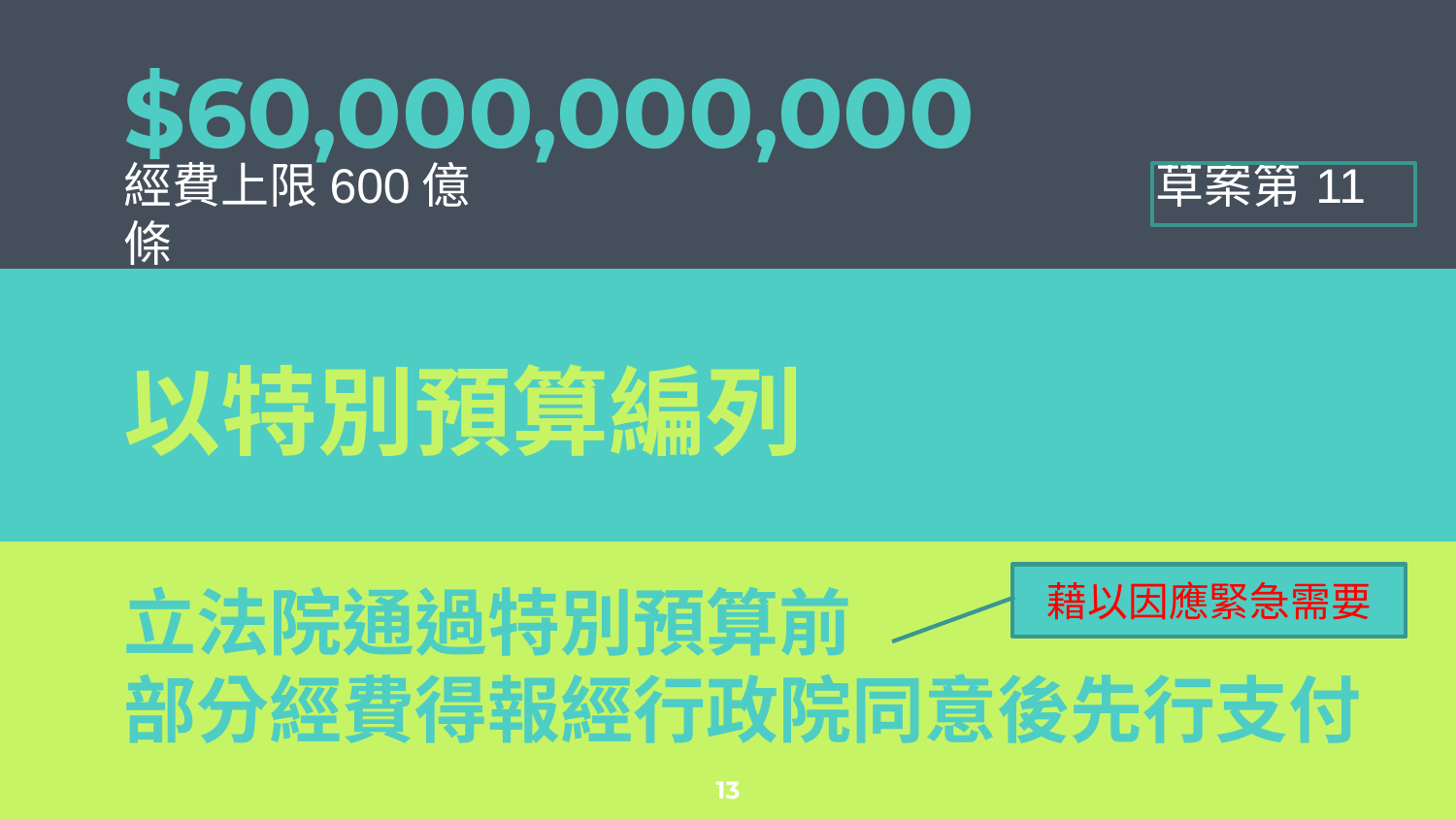

$60,000,000,000
經費上限600億                                                               草案第11條

以特別預算編列
立法院通過特別預算前
部分經費得報經行政院同意後先行支付
藉以因應緊急需要
13